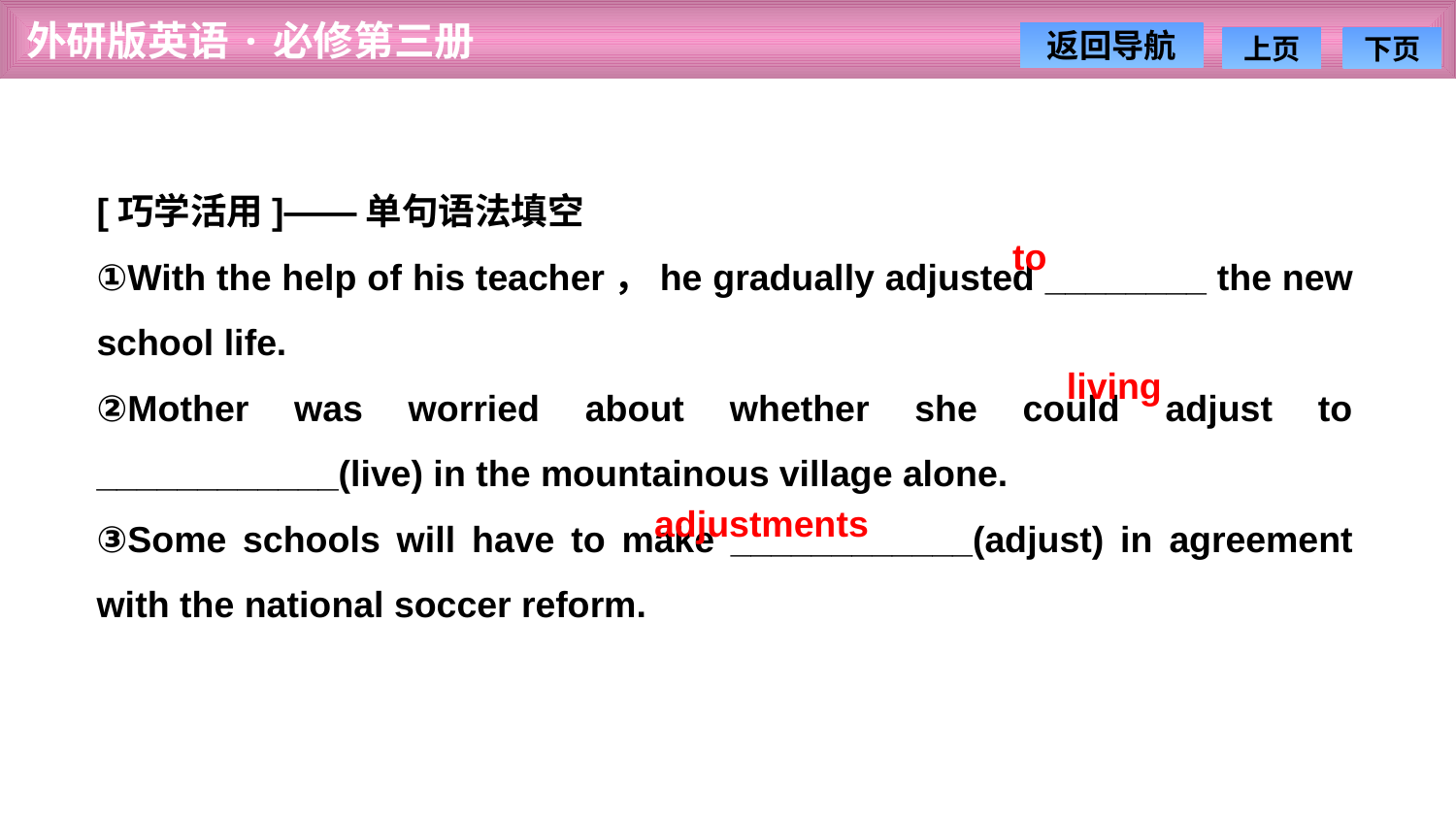

[巧学活用]——单句语法填空
①With the help of his teacher，he gradually adjusted ________ the new school life.
②Mother was worried about whether she could adjust to ____________(live) in the mountainous village alone.
③Some schools will have to make ____________(adjust) in agreement with the national soccer reform.
to
living
adjustments